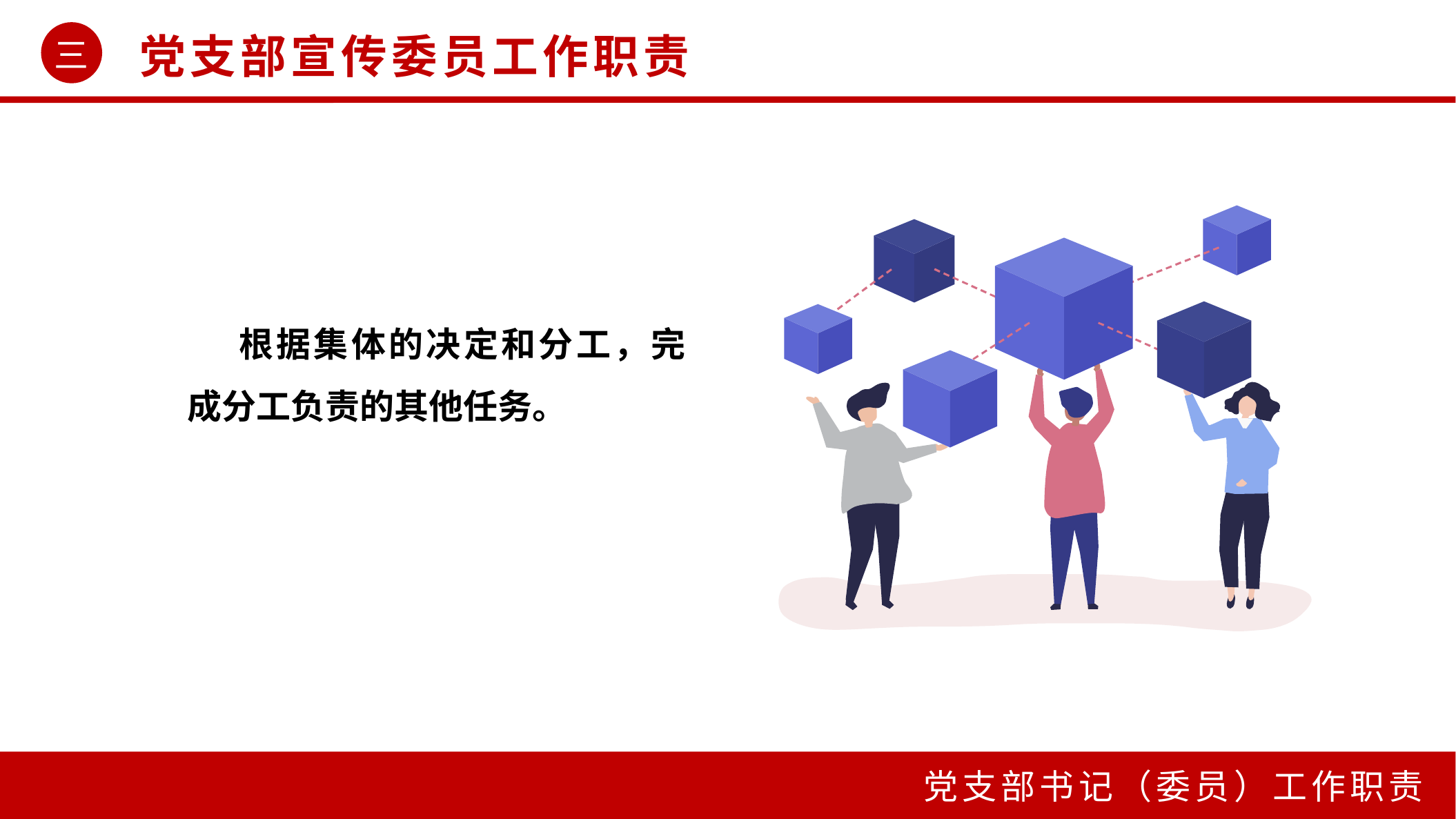

三
党支部宣传委员工作职责

根据集体的决定和分工，完成分工负责的其他任务。

党支部书记（委员）工作职责